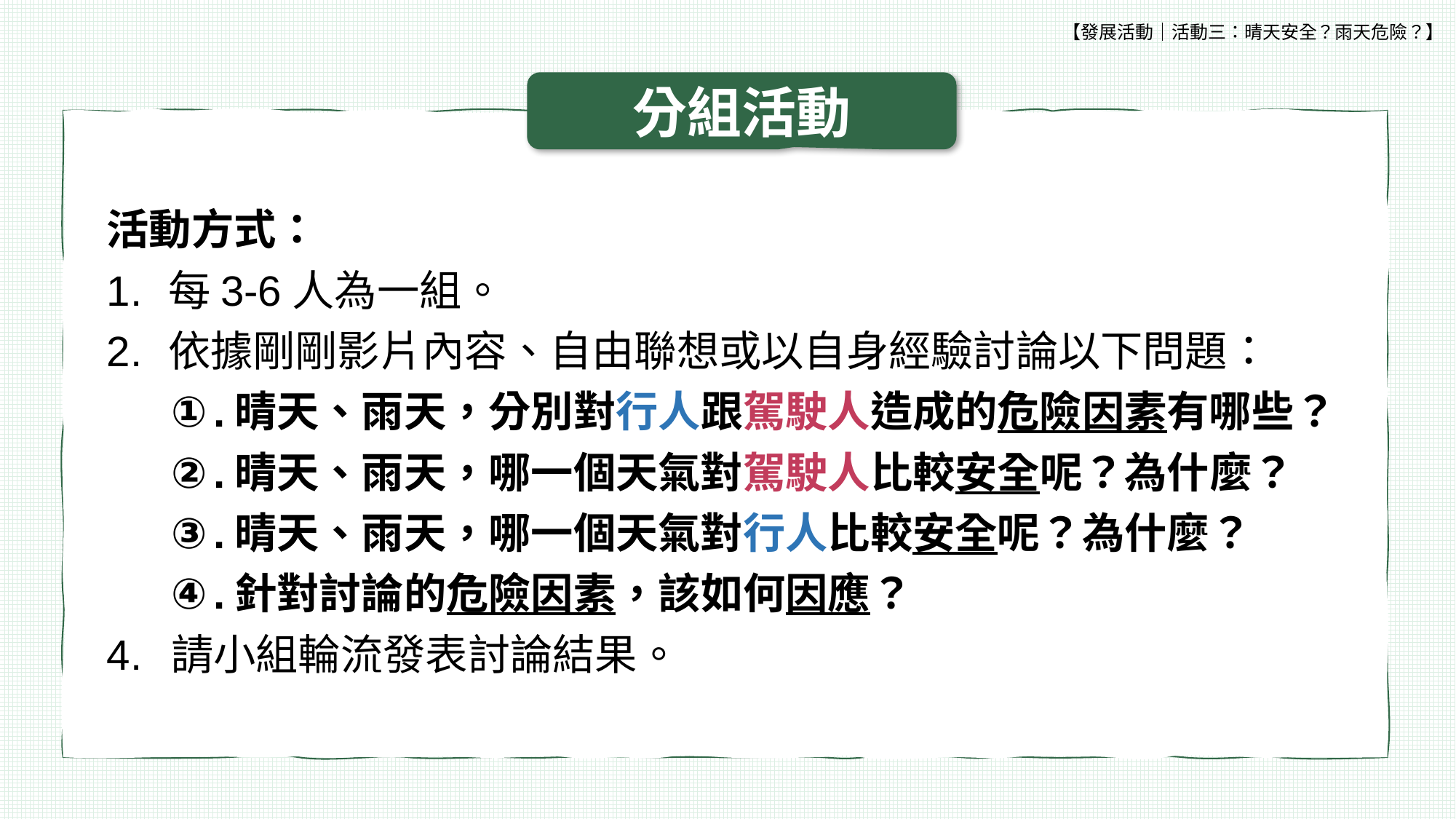

【發展活動│活動三：晴天安全？雨天危險？】
分組活動

活動方式：
每3-6人為一組。
依據剛剛影片內容、自由聯想或以自身經驗討論以下問題：
晴天、雨天，分別對行人跟駕駛人造成的危險因素有哪些？
晴天、雨天，哪一個天氣對駕駛人比較安全呢？為什麼？
晴天、雨天，哪一個天氣對行人比較安全呢？為什麼？
針對討論的危險因素，該如何因應？
請小組輪流發表討論結果。